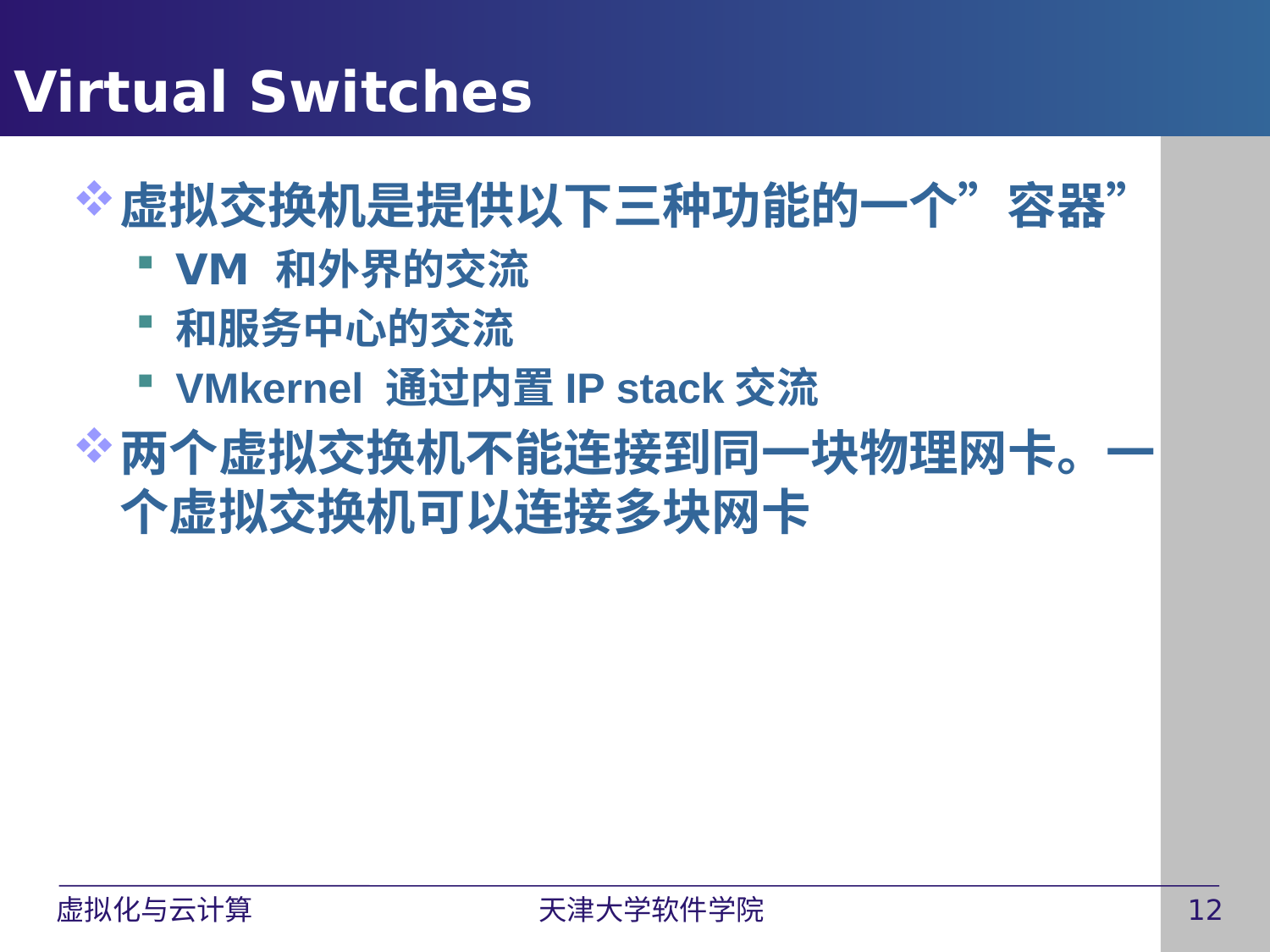

Virtual Switches
虚拟交换机是提供以下三种功能的一个”容器”
VM 和外界的交流
和服务中心的交流
VMkernel 通过内置IP stack交流
两个虚拟交换机不能连接到同一块物理网卡。一个虚拟交换机可以连接多块网卡